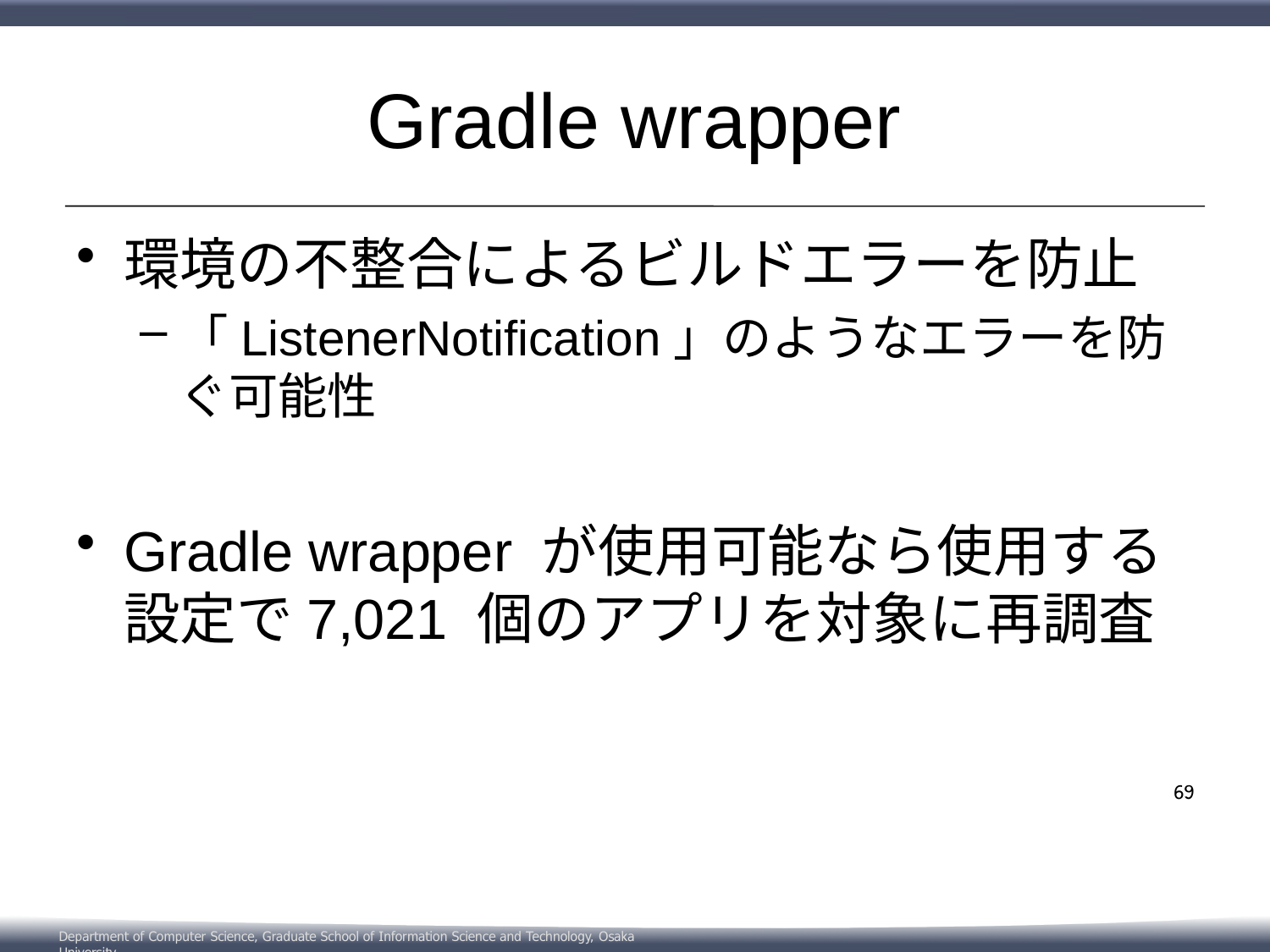

# Gradle wrapper
環境の不整合によるビルドエラーを防止
「ListenerNotification」のようなエラーを防ぐ可能性

Gradle wrapper が使用可能なら使用する設定で7,021 個のアプリを対象に再調査
69